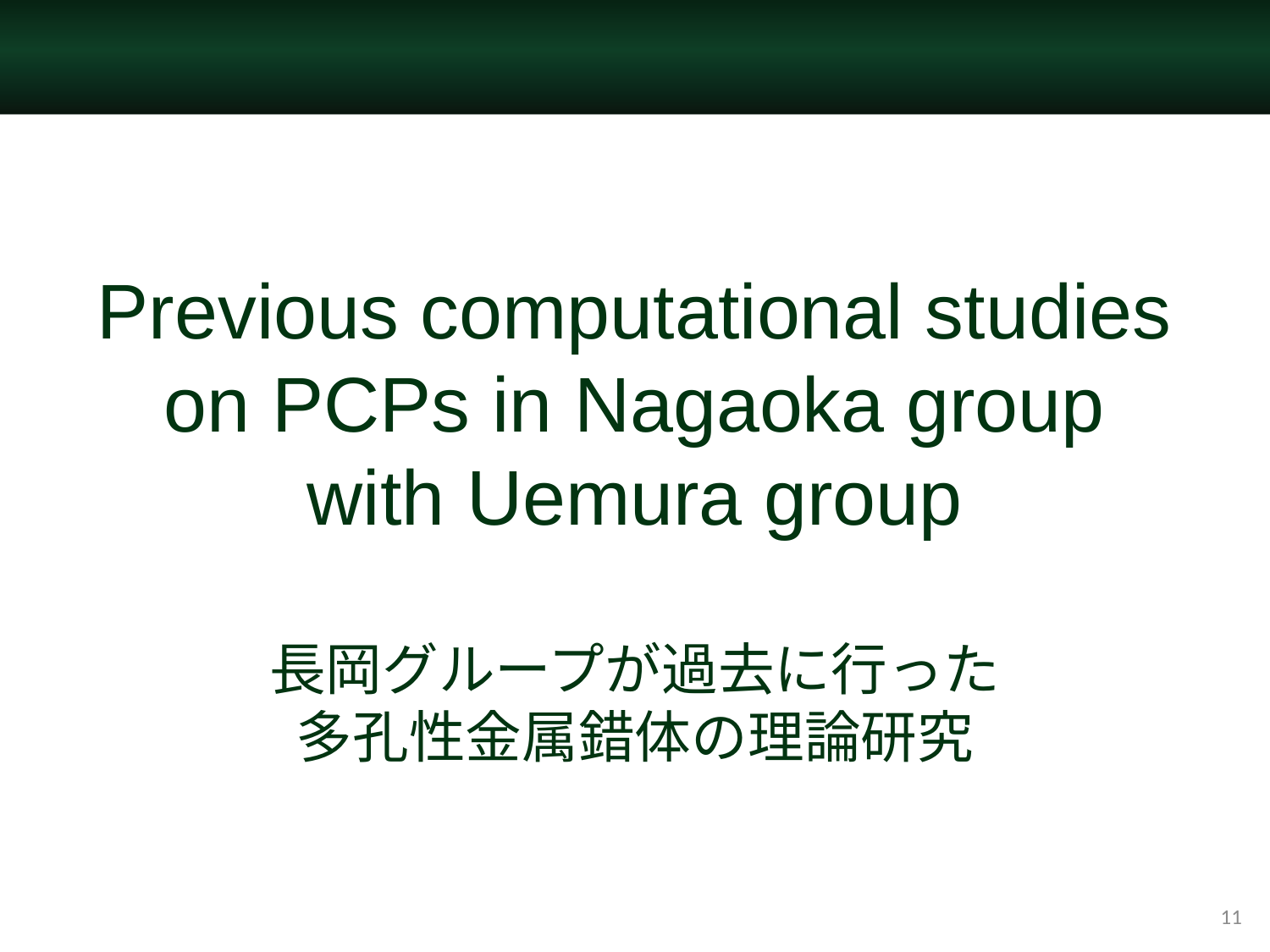

# Previous computational studies on PCPs in Nagaoka group with Uemura group 長岡グループが過去に行った 多孔性金属錯体の理論研究
11